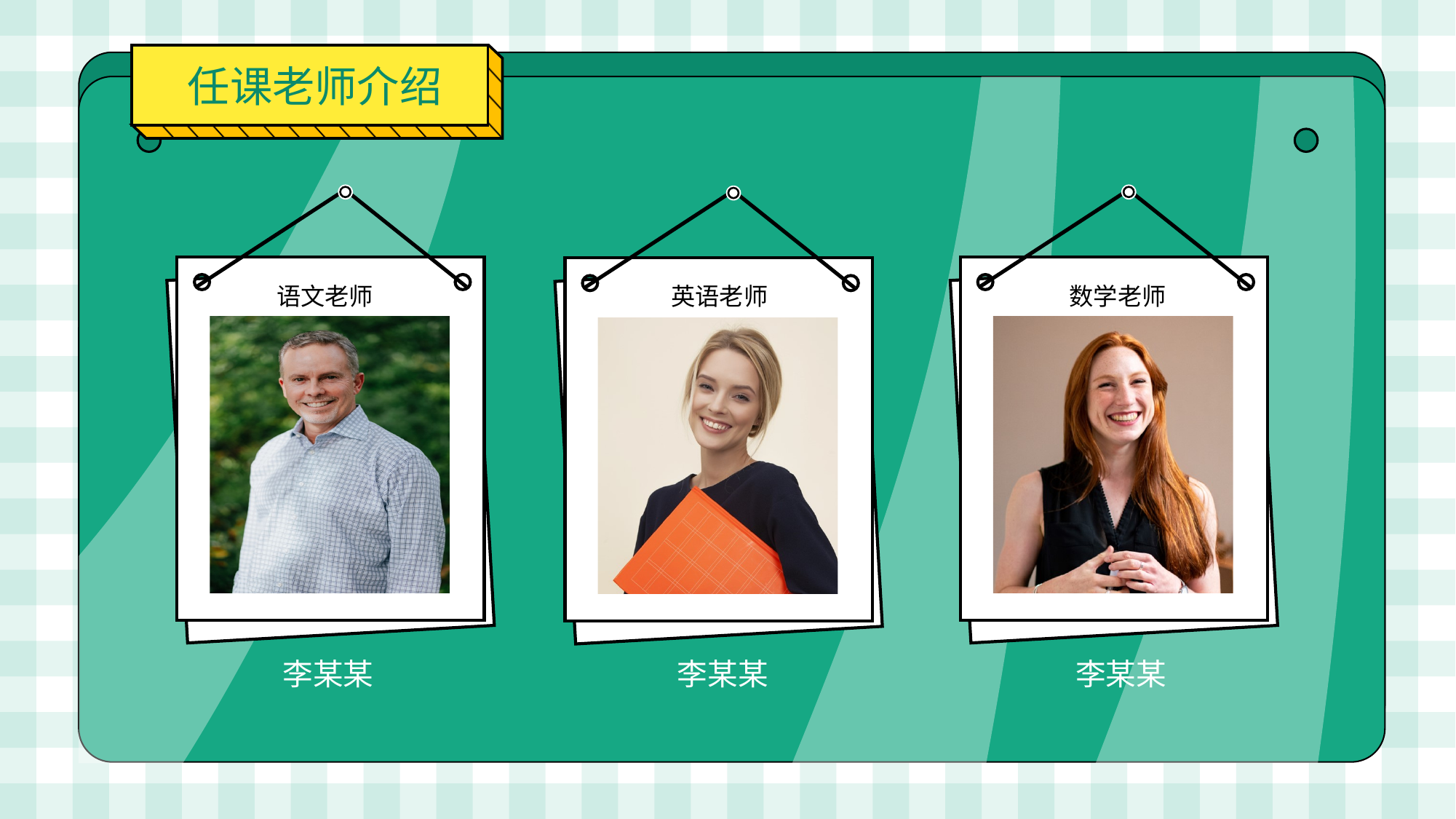

任课老师介绍

语文老师
英语老师
数学老师
李某某
李某某
李某某